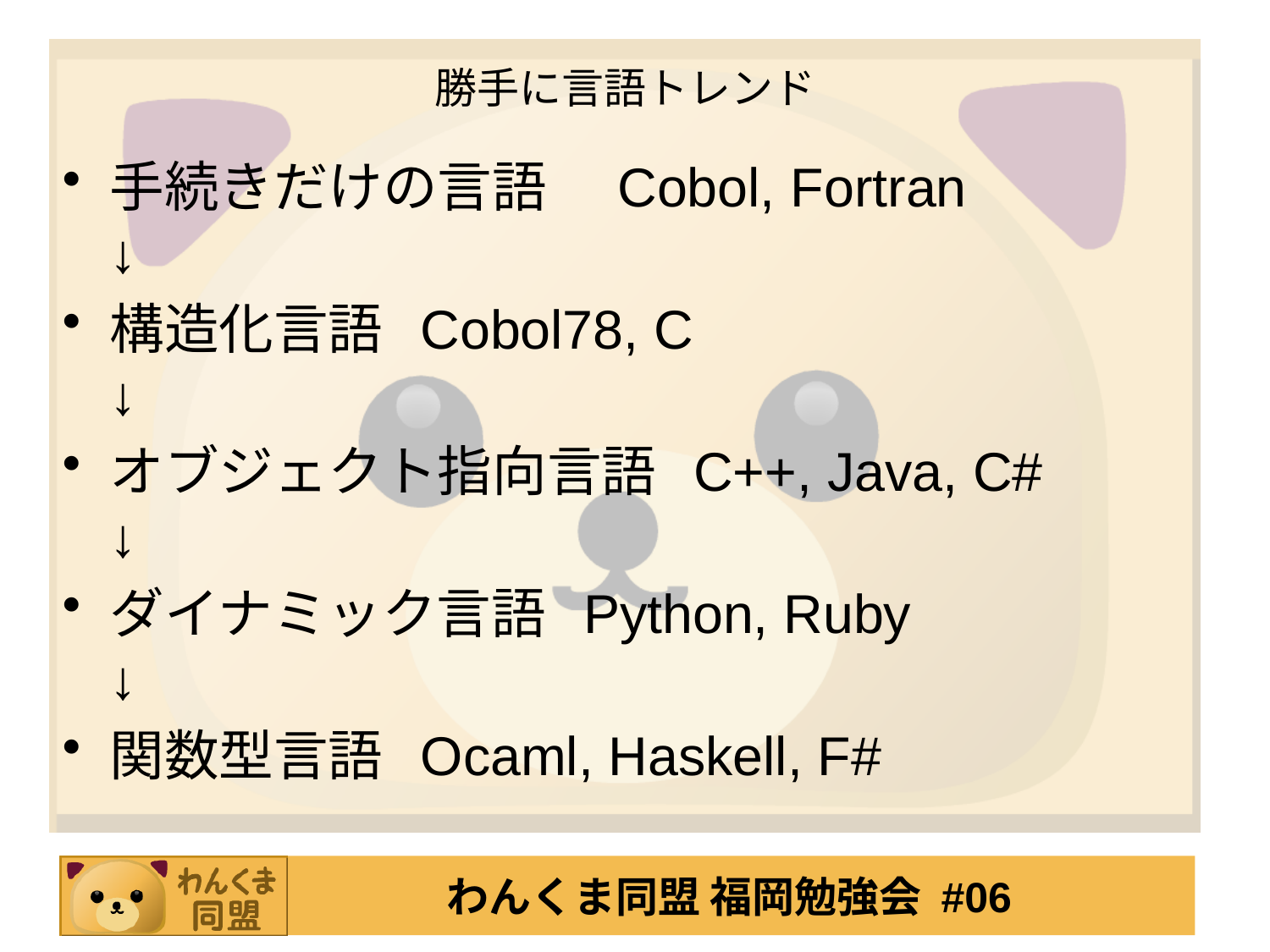

# 勝手に言語トレンド
手続きだけの言語	Cobol, Fortran
↓
構造化言語  Cobol78, C
↓
オブジェクト指向言語  C++, Java, C#
↓
ダイナミック言語  Python, Ruby
↓
関数型言語  Ocaml, Haskell, F#